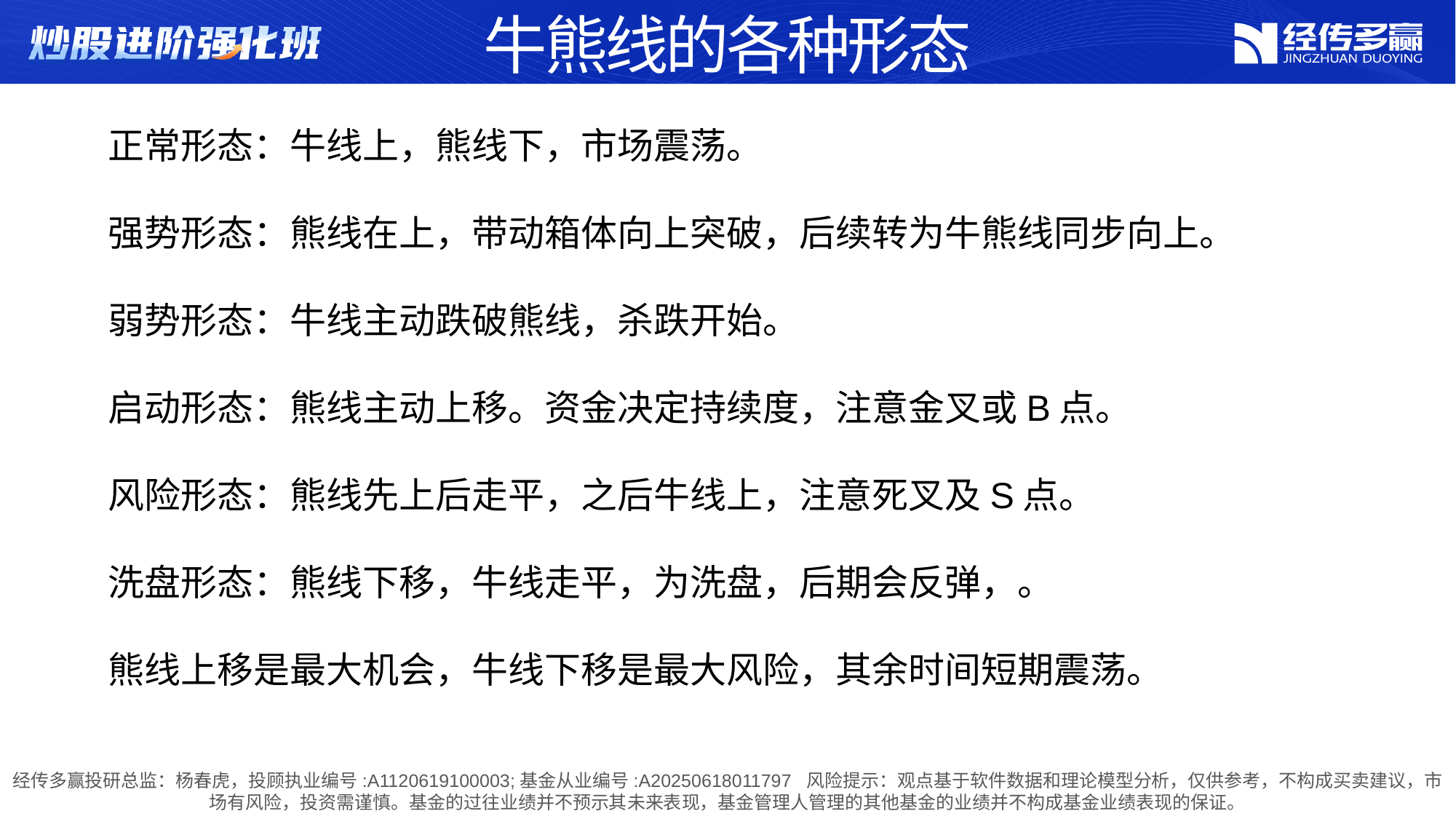

牛熊线的各种形态
正常形态：牛线上，熊线下，市场震荡。

强势形态：熊线在上，带动箱体向上突破，后续转为牛熊线同步向上。

弱势形态：牛线主动跌破熊线，杀跌开始。

启动形态：熊线主动上移。资金决定持续度，注意金叉或B点。

风险形态：熊线先上后走平，之后牛线上，注意死叉及S点。

洗盘形态：熊线下移，牛线走平，为洗盘，后期会反弹，。

熊线上移是最大机会，牛线下移是最大风险，其余时间短期震荡。